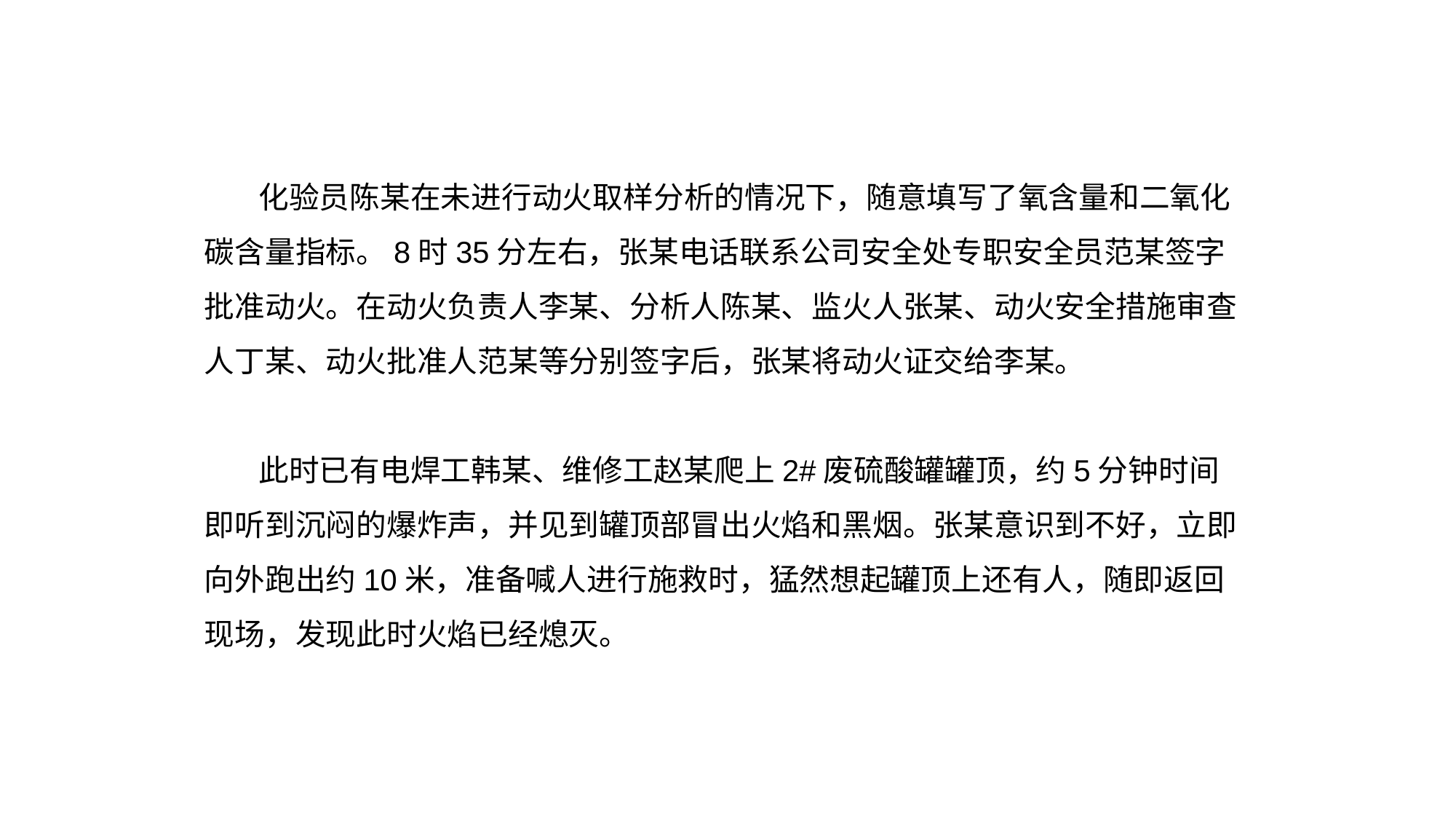

#
       化验员陈某在未进行动火取样分析的情况下，随意填写了氧含量和二氧化碳含量指标。8时35分左右，张某电话联系公司安全处专职安全员范某签字批准动火。在动火负责人李某、分析人陈某、监火人张某、动火安全措施审查人丁某、动火批准人范某等分别签字后，张某将动火证交给李某。

       此时已有电焊工韩某、维修工赵某爬上2#废硫酸罐罐顶，约5分钟时间即听到沉闷的爆炸声，并见到罐顶部冒出火焰和黑烟。张某意识到不好，立即向外跑出约10米，准备喊人进行施救时，猛然想起罐顶上还有人，随即返回现场，发现此时火焰已经熄灭。